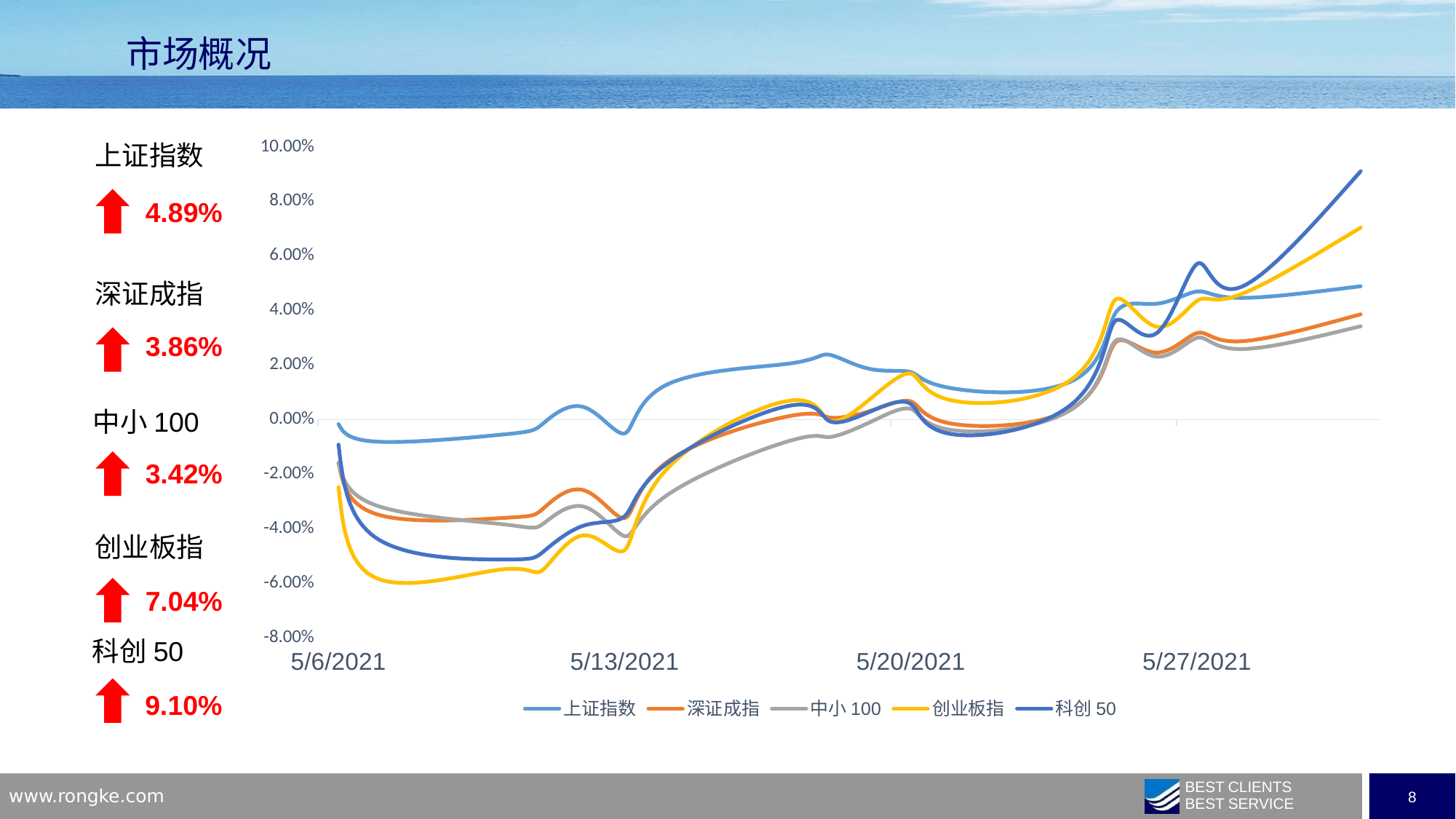

市场概况

### Chart

| Category | 上证指数 | 深证成指 | 中小100 | 创业板指 | 科创50 |
|---|---|---|---|---|---|
| 44322 | -0.00161706765619829 | -0.01578906633223831 | -0.015932416505932245 | -0.024773150970797908 | -0.009162182103757965 |
| 44323 | -0.008118208811948247 | -0.03495909133645003 | -0.031825032511655915 | -0.05854453678390914 | -0.044124151175021664 |
| 44326 | -0.005473248029712052 | -0.03605628466951449 | -0.03830621158032255 | -0.054885800430821585 | -0.05124162065634719 |
| 44327 | -0.0014537884432899162 | -0.03267511822069602 | -0.038221926898481695 | -0.05500820470964041 | -0.0485027827029233 |
| 44328 | 0.00461141926307107 | -0.025882193645595297 | -0.03189879509813254 | -0.04238869232895226 | -0.03882216203477795 |
| 44329 | -0.005024955492778926 | -0.03607819127486145 | -0.04268929562525159 | -0.04780291436048034 | -0.035366509972927895 |
| 44330 | 0.012625939392195251 | -0.015914618953715376 | -0.0280441576621272 | -0.018628999618036435 | -0.016414801069337237 |
| 44333 | 0.0205286765065118 | 0.0012448672626284019 | -0.007916284957422692 | 0.006904940526530012 | 0.0050496143059093335 |
| 44334 | 0.023835631794814516 | 0.0008336007017317737 | -0.006386544961744622 | -0.0004114323526153152 | -0.00045264110982612404 |
| 44335 | 0.018599063192768828 | 0.0031780922865096706 | -0.0009250486649609035 | 0.007546366119737913 | 0.0029524149783441977 |
| 44336 | 0.01743269606473885 | 0.00668560090881587 | 0.003961466381657175 | 0.016892243346952274 | 0.00571091653887823 |
| 44337 | 0.011517886268775257 | -0.0014620771762848817 | -0.0038173946143621462 | 0.0070723083221453376 | -0.00531908135257797 |
| 44340 | 0.014629475135662595 | 0.004712358064607347 | 0.004453220555464599 | 0.015620972692200752 | 0.006528695706889964 |
| 44341 | 0.03901682704275111 | 0.028249748460157154 | 0.028899587827400985 | 0.04398020673642766 | 0.03621234759570058 |
| 44342 | 0.0425026699690767 | 0.02459475983334225 | 0.023143170687423664 | 0.034111652887343524 | 0.0316109122733883 |
| 44343 | 0.04699769331846837 | 0.03176353886907424 | 0.02998960136388784 | 0.0435767643037035 | 0.05712194673340587 |
| 44344 | 0.04465750299316218 | 0.02869473720298088 | 0.025899819378250477 | 0.04557683210480512 | 0.048250634756363375 |
| 44347 | 0.048920198706276175 | 0.038633327024997444 | 0.034251157905333285 | 0.07041280260770288 | 0.09107925673985262 |
上证指数

4.89%
深证成指
3.86%

中小100
3.42%

创业板指

7.04%
科创50

9.10%